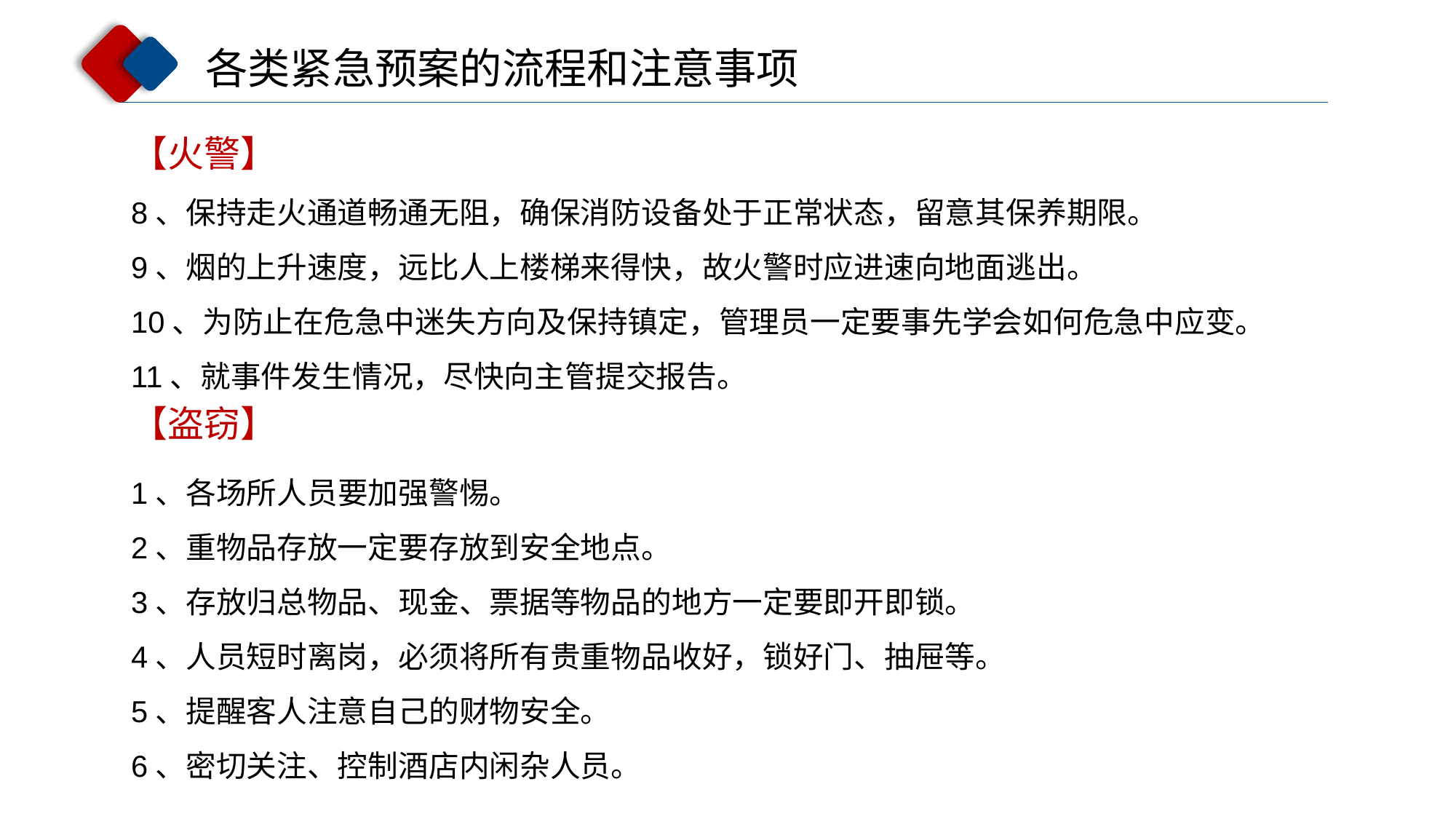

各类紧急预案的流程和注意事项
【火警】
8、保持走火通道畅通无阻，确保消防设备处于正常状态，留意其保养期限。
9、烟的上升速度，远比人上楼梯来得快，故火警时应进速向地面逃出。
10、为防止在危急中迷失方向及保持镇定，管理员一定要事先学会如何危急中应变。
11、就事件发生情况，尽快向主管提交报告。
【盗窃】
1、各场所人员要加强警惕。
2、重物品存放一定要存放到安全地点。
3、存放归总物品、现金、票据等物品的地方一定要即开即锁。
4、人员短时离岗，必须将所有贵重物品收好，锁好门、抽屉等。
5、提醒客人注意自己的财物安全。
6、密切关注、控制酒店内闲杂人员。